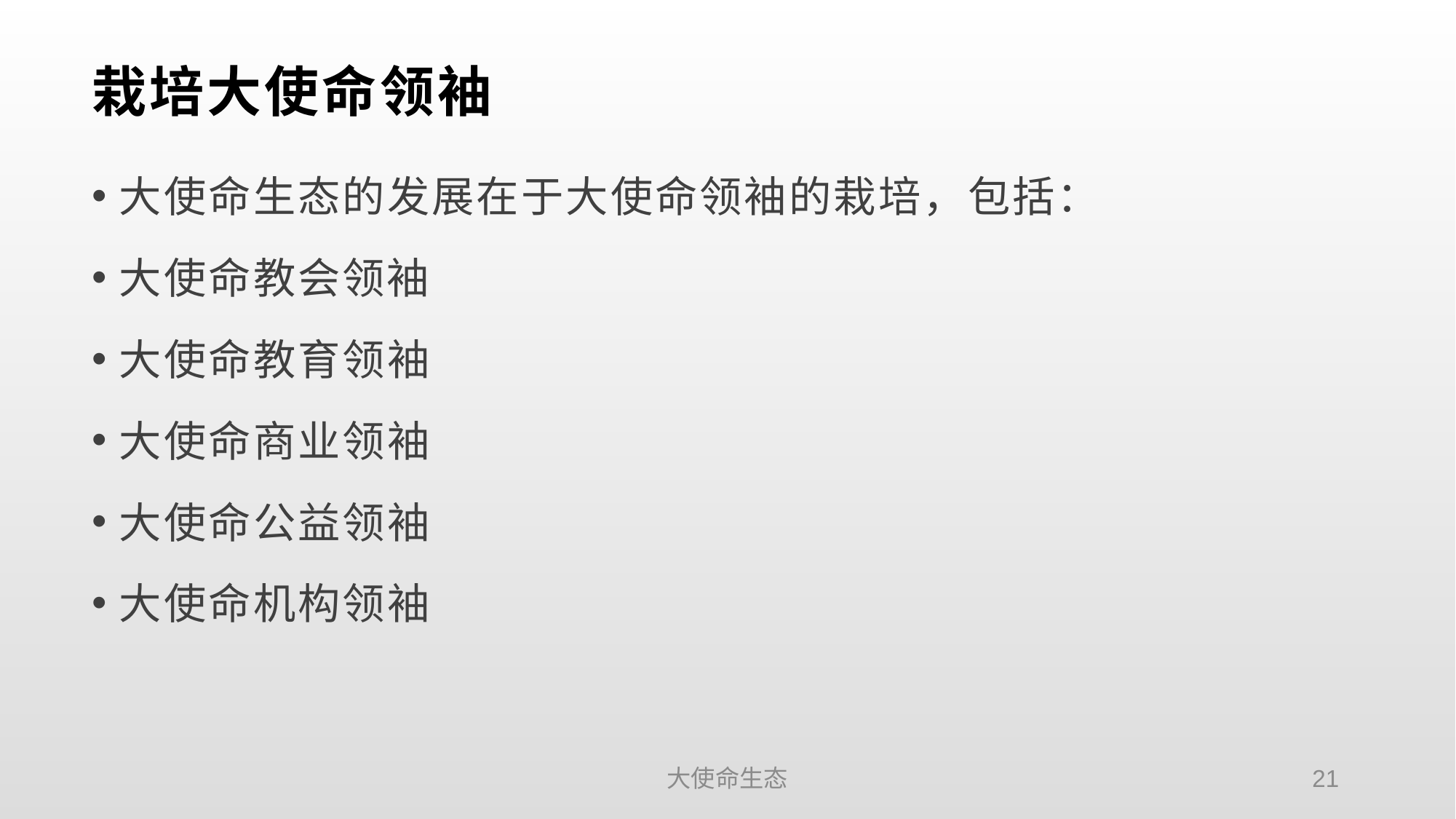

# 栽培大使命领袖
大使命生态的发展在于大使命领袖的栽培，包括：
大使命教会领袖
大使命教育领袖
大使命商业领袖
大使命公益领袖
大使命机构领袖
大使命生态
21